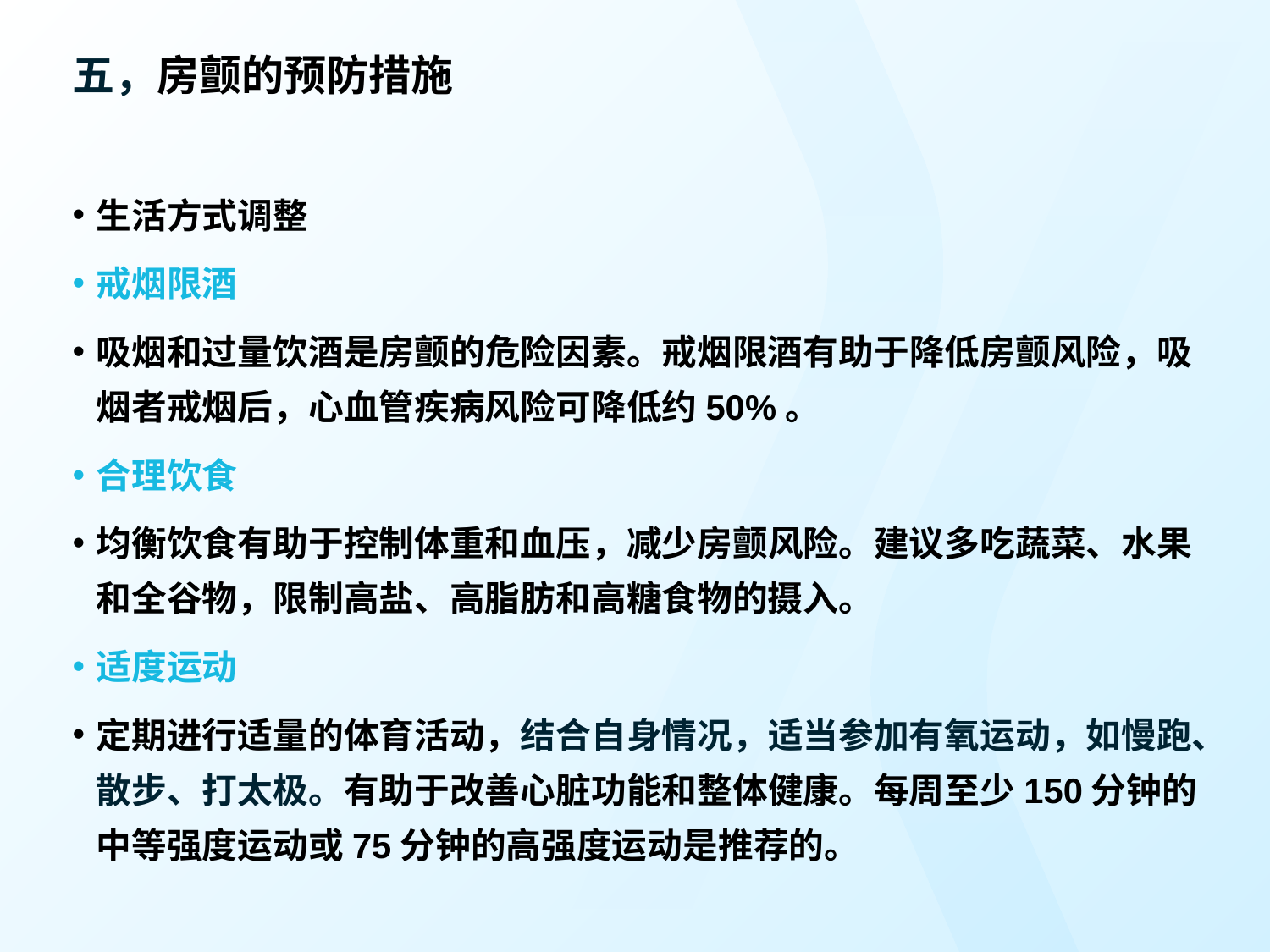

# 五，房颤的预防措施

生活方式调整
戒烟限酒
吸烟和过量饮酒是房颤的危险因素。戒烟限酒有助于降低房颤风险，吸烟者戒烟后，心血管疾病风险可降低约50%。
合理饮食
均衡饮食有助于控制体重和血压，减少房颤风险。建议多吃蔬菜、水果和全谷物，限制高盐、高脂肪和高糖食物的摄入。
适度运动
定期进行适量的体育活动，结合自身情况，适当参加有氧运动，如慢跑、散步、打太极。有助于改善心脏功能和整体健康。每周至少150分钟的中等强度运动或75分钟的高强度运动是推荐的。